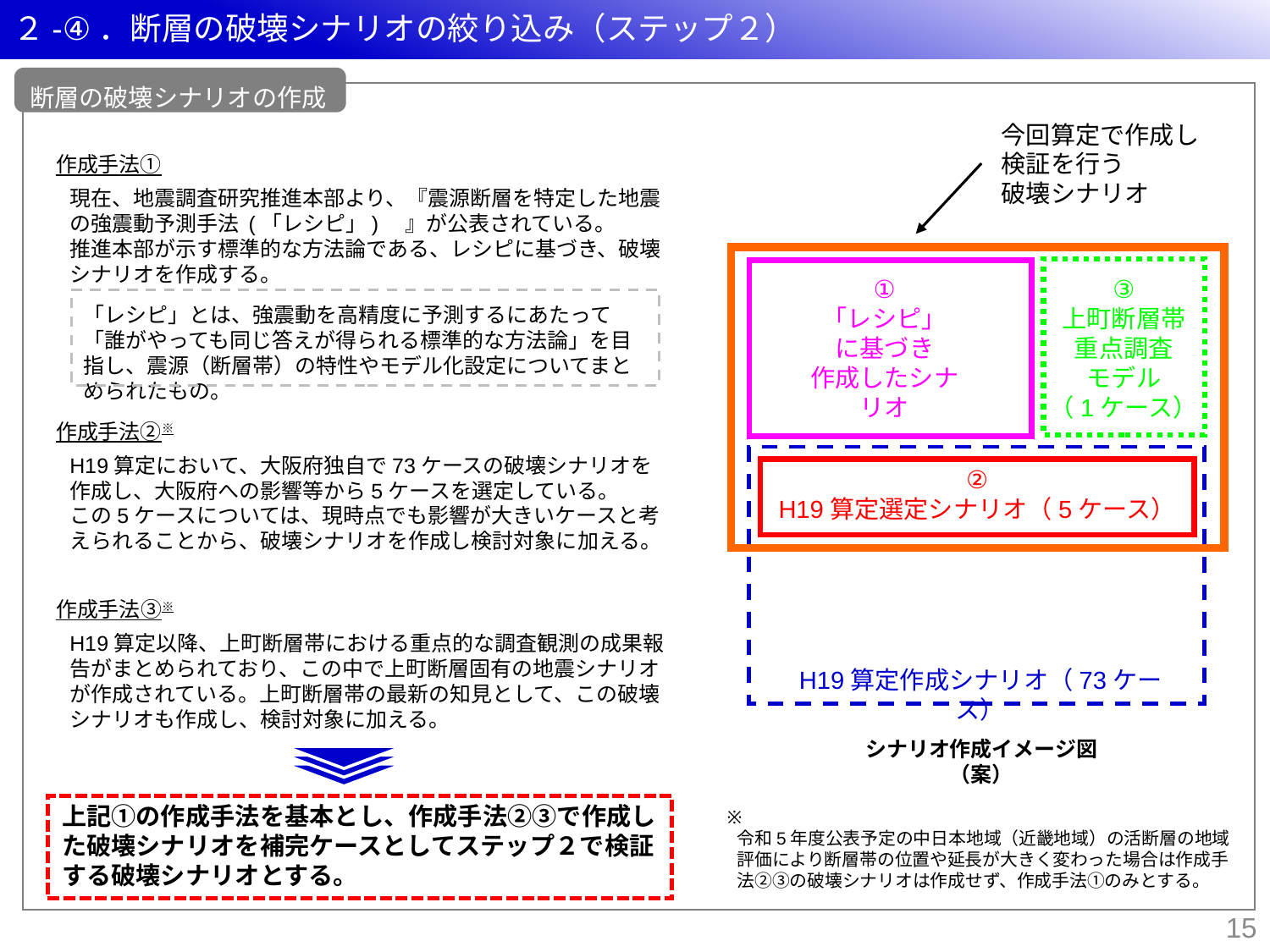

２-④．断層の破壊シナリオの絞り込み（ステップ２）
断層の破壊シナリオの作成

今回算定で作成し
検証を行う
破壊シナリオ
作成手法①
現在、地震調査研究推進本部より、『震源断層を特定した地震の強震動予測手法 (「レシピ」)　』が公表されている。
推進本部が示す標準的な方法論である、レシピに基づき、破壊シナリオを作成する。

①
「レシピ」
に基づき
作成したシナリオ
③
上町断層帯
重点調査
モデル
（1ケース）

「レシピ」とは、強震動を高精度に予測するにあたって「誰がやっても同じ答えが得られる標準的な方法論」を目指し、震源（断層帯）の特性やモデル化設定についてまとめられたもの。
作成手法②※
H19算定において、大阪府独自で73ケースの破壊シナリオを作成し、大阪府への影響等から5ケースを選定している。
この5ケースについては、現時点でも影響が大きいケースと考えられることから、破壊シナリオを作成し検討対象に加える。

②
H19算定選定シナリオ（5ケース）

作成手法③※
H19算定以降、上町断層帯における重点的な調査観測の成果報告がまとめられており、この中で上町断層固有の地震シナリオが作成されている。上町断層帯の最新の知見として、この破壊シナリオも作成し、検討対象に加える。
H19算定作成シナリオ（73ケース）

シナリオ作成イメージ図（案）
上記①の作成手法を基本とし、作成手法②③で作成した破壊シナリオを補完ケースとしてステップ２で検証する破壊シナリオとする。

※
令和5年度公表予定の中日本地域（近畿地域）の活断層の地域評価により断層帯の位置や延長が大きく変わった場合は作成手法②③の破壊シナリオは作成せず、作成手法①のみとする。
15